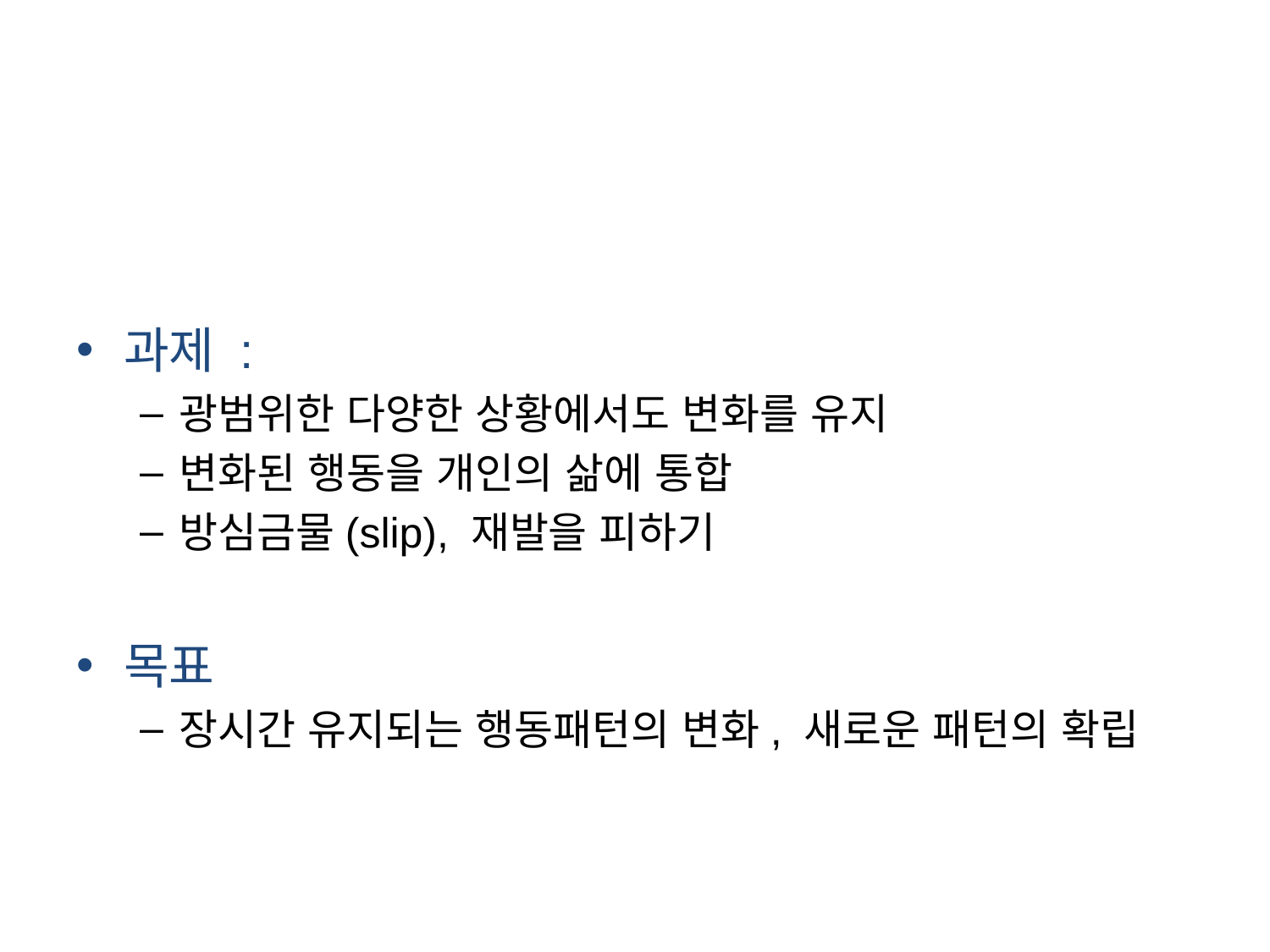

#
과제 :
광범위한 다양한 상황에서도 변화를 유지
변화된 행동을 개인의 삶에 통합
방심금물(slip), 재발을 피하기

목표
장시간 유지되는 행동패턴의 변화, 새로운 패턴의 확립